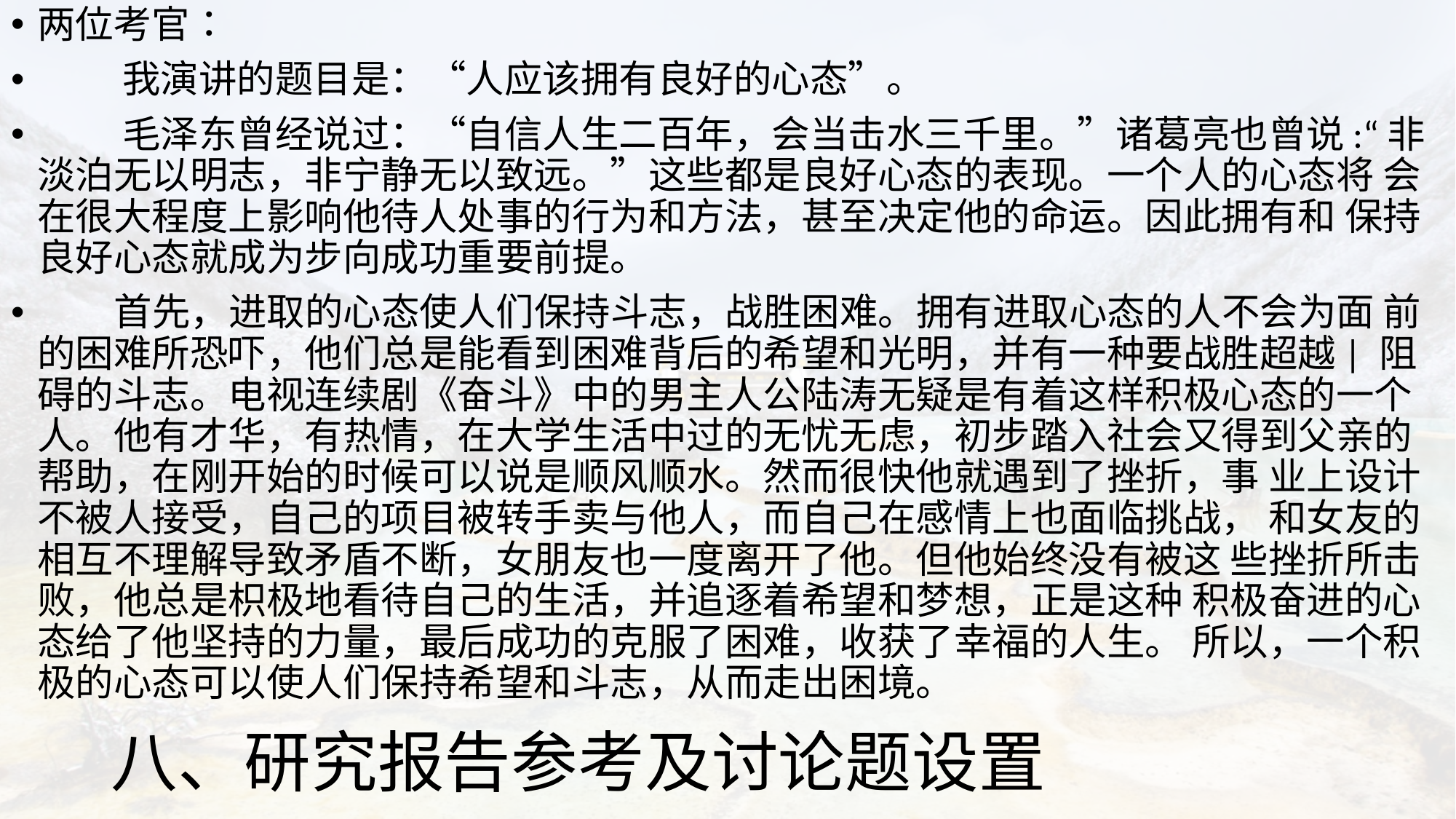

两位考官：
         我演讲的题目是：“人应该拥有良好的心态”。
         毛泽东曾经说过：“自信人生二百年，会当击水三千里。”诸葛亮也曾说:“非淡泊无以明志，非宁静无以致远。”这些都是良好心态的表现。一个人的心态将 会在很大程度上影响他待人处事的行为和方法，甚至决定他的命运。因此拥有和 保持良好心态就成为步向成功重要前提。
        首先，进取的心态使人们保持斗志，战胜困难。拥有进取心态的人不会为面 前的困难所恐吓，他们总是能看到困难背后的希望和光明，并有一种要战胜超越| 阻碍的斗志。电视连续剧《奋斗》中的男主人公陆涛无疑是有着这样积极心态的一个人。他有才华，有热情，在大学生活中过的无忧无虑，初步踏入社会又得到父亲的帮助，在刚开始的时候可以说是顺风顺水。然而很快他就遇到了挫折，事 业上设计不被人接受，自己的项目被转手卖与他人，而自己在感情上也面临挑战， 和女友的相互不理解导致矛盾不断，女朋友也一度离开了他。但他始终没有被这 些挫折所击败，他总是枳极地看待自己的生活，并追逐着希望和梦想，正是这种 积极奋进的心态给了他坚持的力量，最后成功的克服了困难，收获了幸福的人生。 所以，一个积极的心态可以使人们保持希望和斗志，从而走出困境。
# 八、研究报告参考及讨论题设置